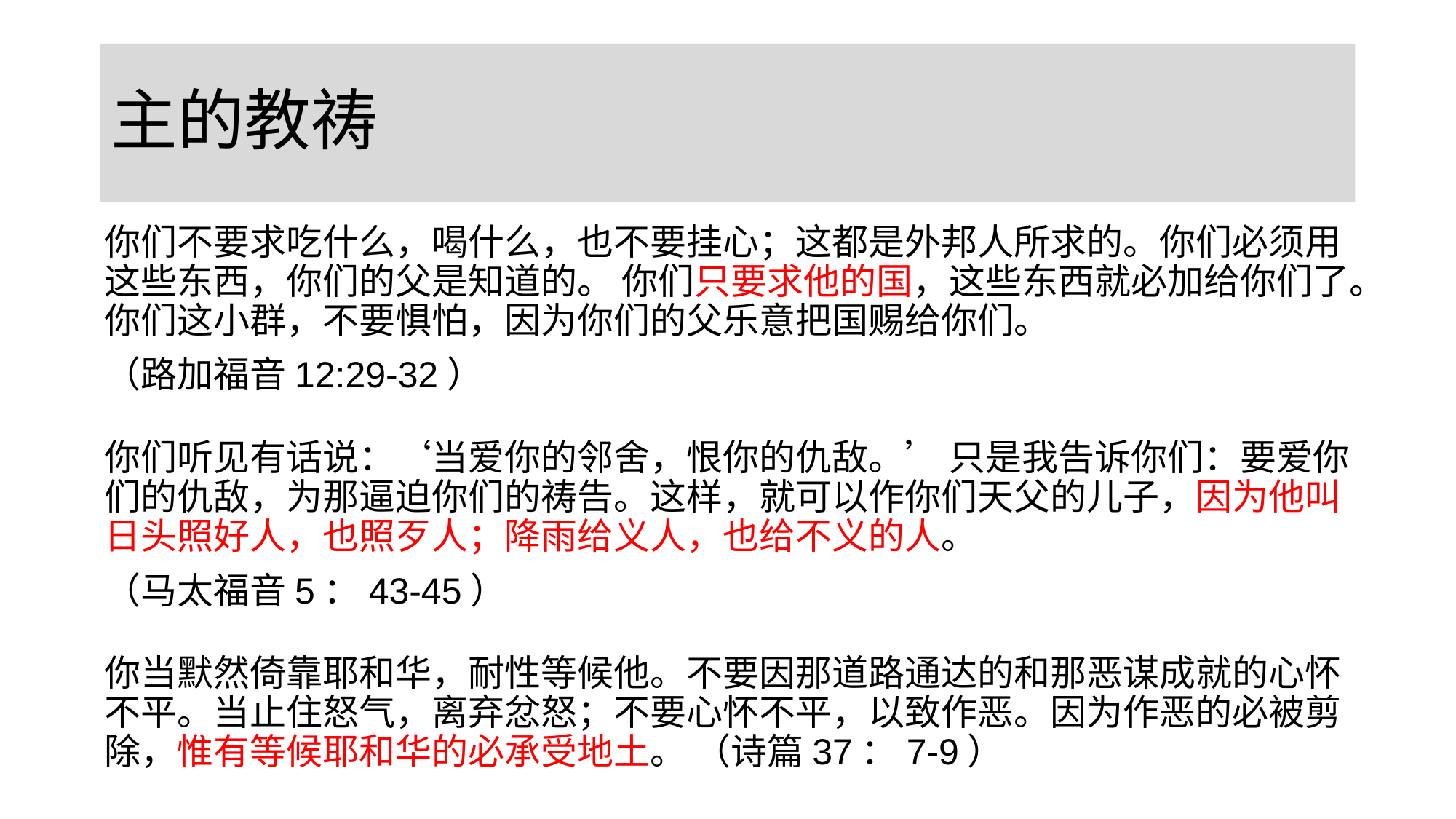

# 主的教祷
你们不要求吃什么，喝什么，也不要挂心；这都是外邦人所求的。你们必须用这些东西，你们的父是知道的。 你们只要求他的国，这些东西就必加给你们了。你们这小群，不要惧怕，因为你们的父乐意把国赐给你们。
（路加福音12:29-32）

你们听见有话说：‘当爱你的邻舍，恨你的仇敌。’ 只是我告诉你们：要爱你们的仇敌，为那逼迫你们的祷告。这样，就可以作你们天父的儿子，因为他叫日头照好人，也照歹人；降雨给义人，也给不义的人。
（马太福音5：43-45）

你当默然倚靠耶和华，耐性等候他。不要因那道路通达的和那恶谋成就的心怀不平。当止住怒气，离弃忿怒；不要心怀不平，以致作恶。因为作恶的必被剪除，惟有等候耶和华的必承受地土。 （诗篇37：7-9）